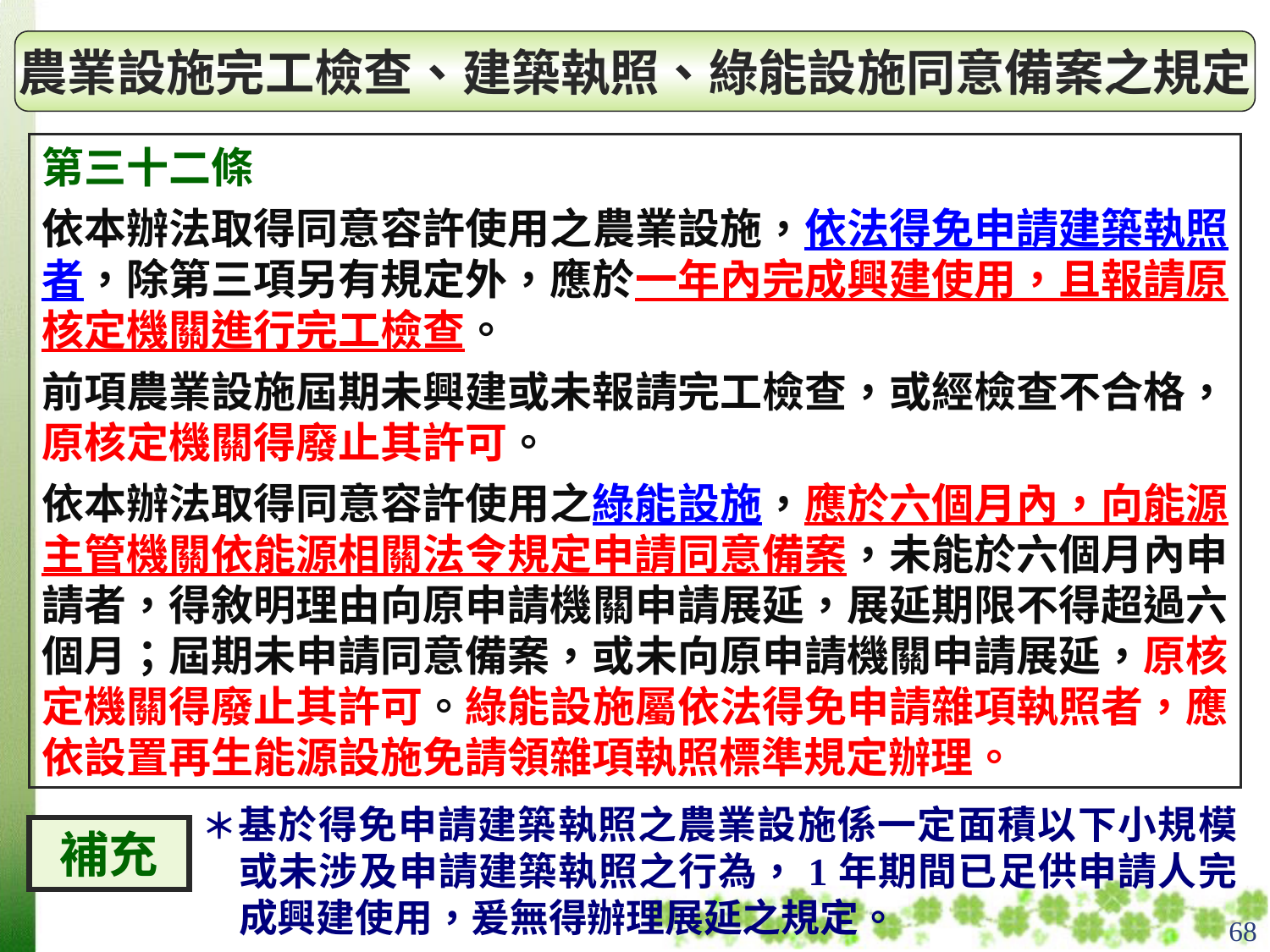

農業設施完工檢查、建築執照、綠能設施同意備案之規定
第三十二條
依本辦法取得同意容許使用之農業設施，依法得免申請建築執照者，除第三項另有規定外，應於一年內完成興建使用，且報請原核定機關進行完工檢查。
前項農業設施屆期未興建或未報請完工檢查，或經檢查不合格，原核定機關得廢止其許可。
依本辦法取得同意容許使用之綠能設施，應於六個月內，向能源主管機關依能源相關法令規定申請同意備案，未能於六個月內申請者，得敘明理由向原申請機關申請展延，展延期限不得超過六個月；屆期未申請同意備案，或未向原申請機關申請展延，原核定機關得廢止其許可。綠能設施屬依法得免申請雜項執照者，應依設置再生能源設施免請領雜項執照標準規定辦理。
＊基於得免申請建築執照之農業設施係一定面積以下小規模或未涉及申請建築執照之行為，1年期間已足供申請人完成興建使用，爰無得辦理展延之規定。
補充
68